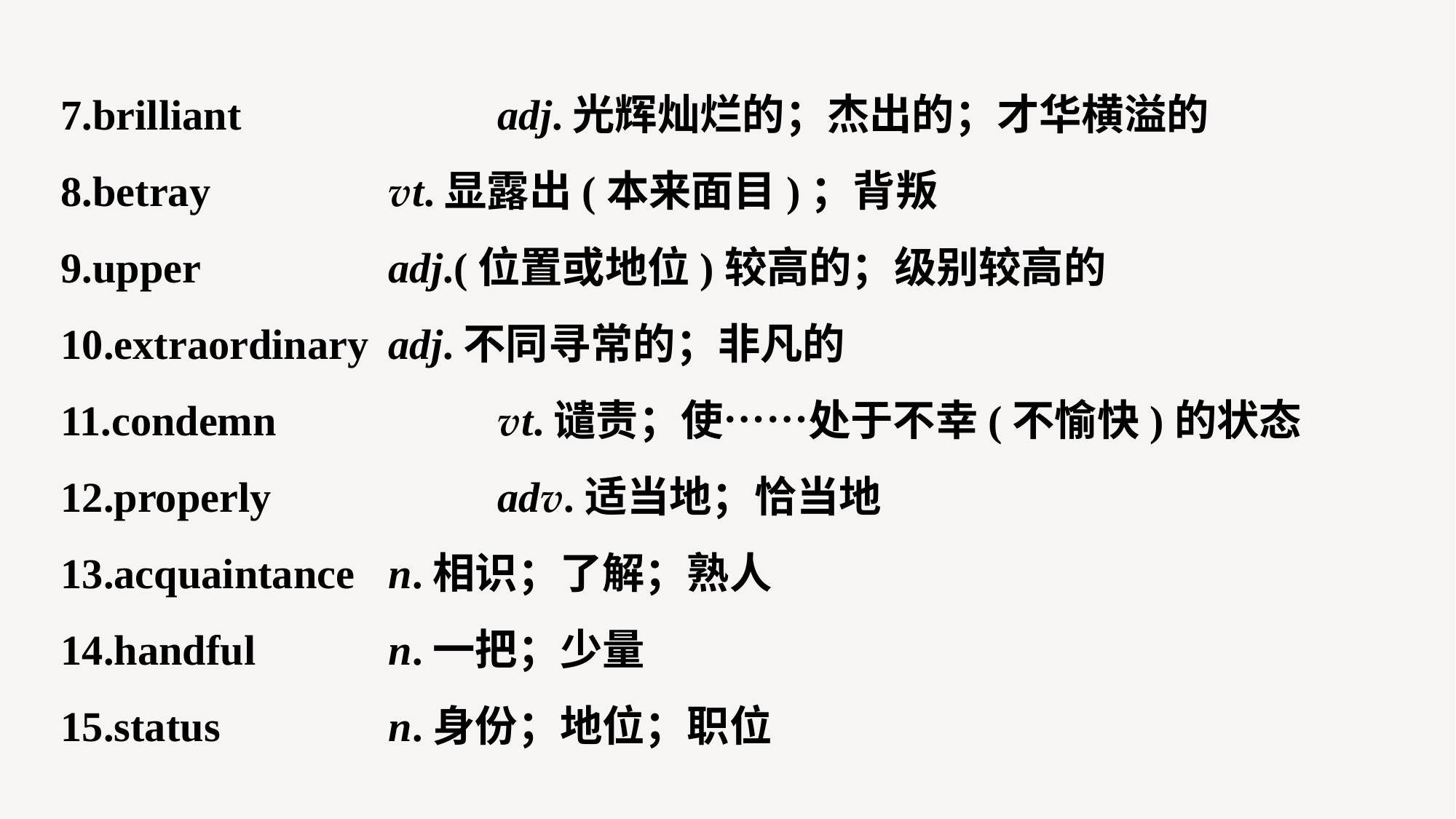

7.brilliant 			adj.光辉灿烂的；杰出的；才华横溢的
8.betray 		vt.显露出(本来面目)；背叛
9.upper 		adj.(位置或地位)较高的；级别较高的
10.extraordinary 	adj.不同寻常的；非凡的
11.condemn 		vt.谴责；使……处于不幸(不愉快)的状态
12.properly 		adv.适当地；恰当地
13.acquaintance 	n.相识；了解；熟人
14.handful 		n.一把；少量
15.status 		n.身份；地位；职位